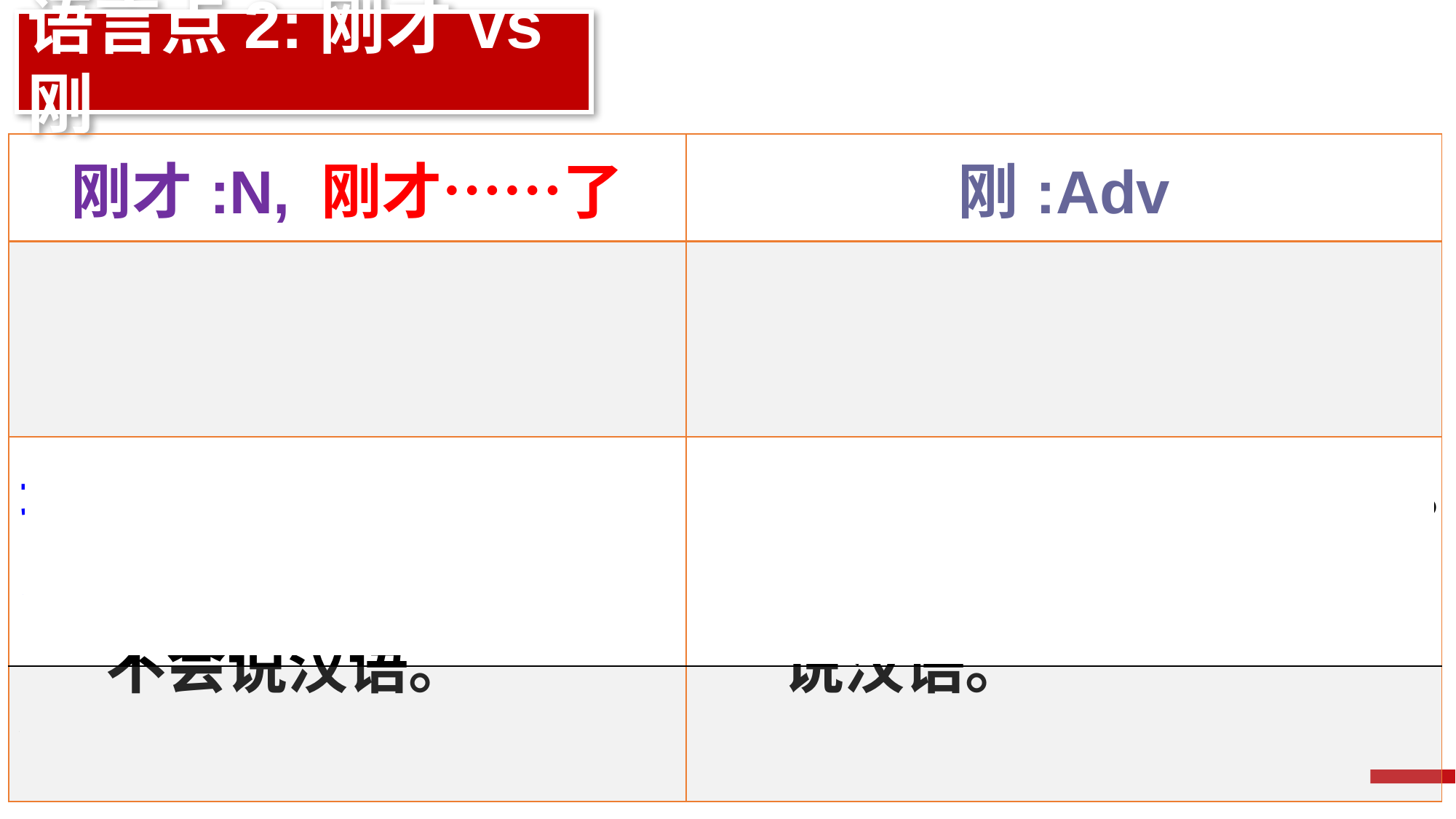

语言点2:刚才vs刚
| 刚才:N, 刚才……了 | 刚:Adv |
| --- | --- |
| 刚才我给他打电话了。 我刚才给他打电话了。 | 刚我给他打电话。 我刚给她打电话。 |
| 最近:我刚才去超市了。 以前:我刚才来中国时， 不会说汉语。 | 最近:考试开始时，他刚来。 以前:刚来中国时，我不会 说汉语。 |
| 你为什么刚才不说？ | 你为什么刚不说？ |
√

X
√
√

√
√

√
X
X

√